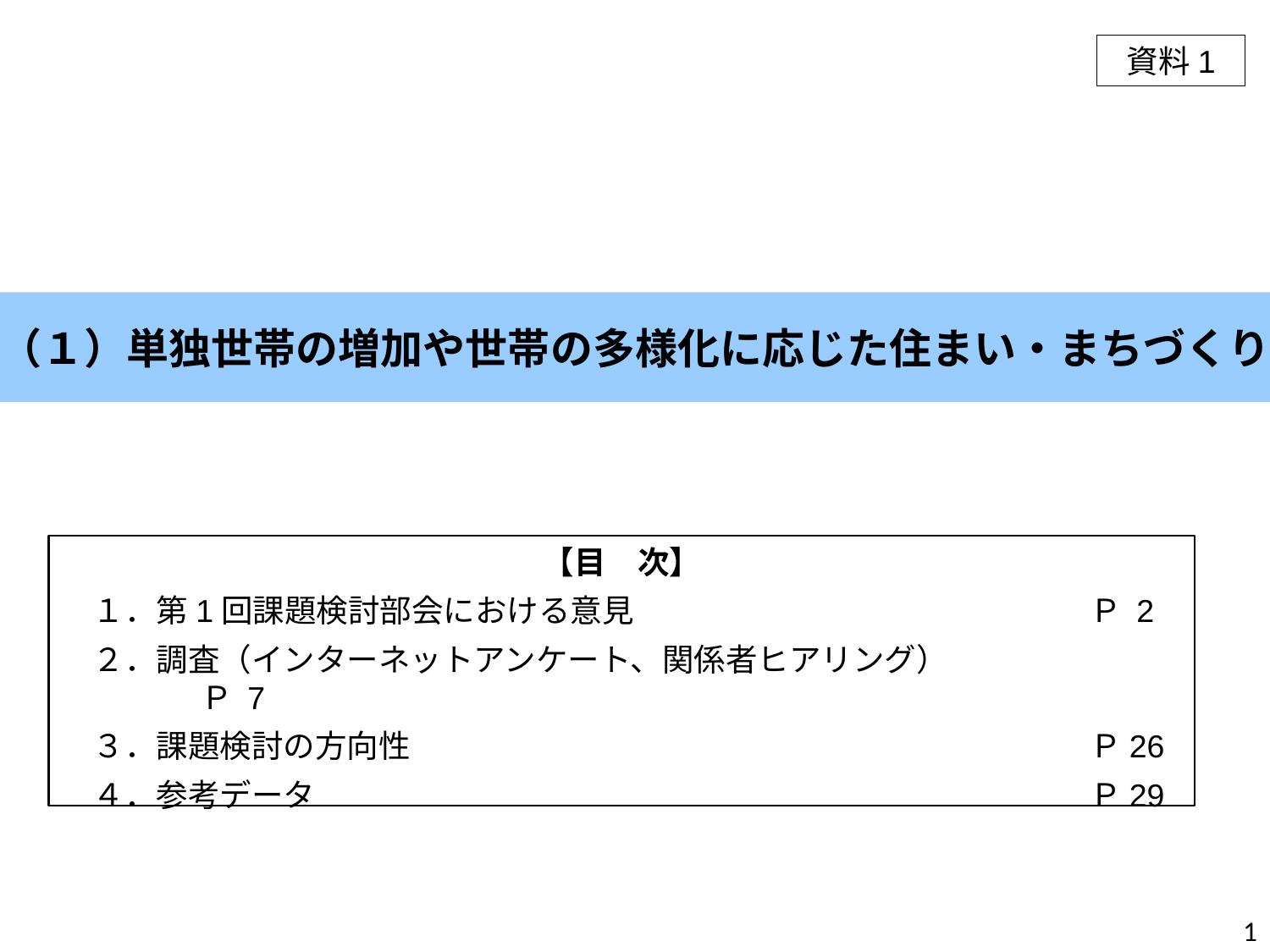

資料1
（１）単独世帯の増加や世帯の多様化に応じた住まい・まちづくり
【目　次】
　１．第1回課題検討部会における意見				Ｐ 2
　２．調査（インターネットアンケート、関係者ヒアリング）			Ｐ 7
　３．課題検討の方向性						Ｐ26
　４．参考データ							Ｐ29
1